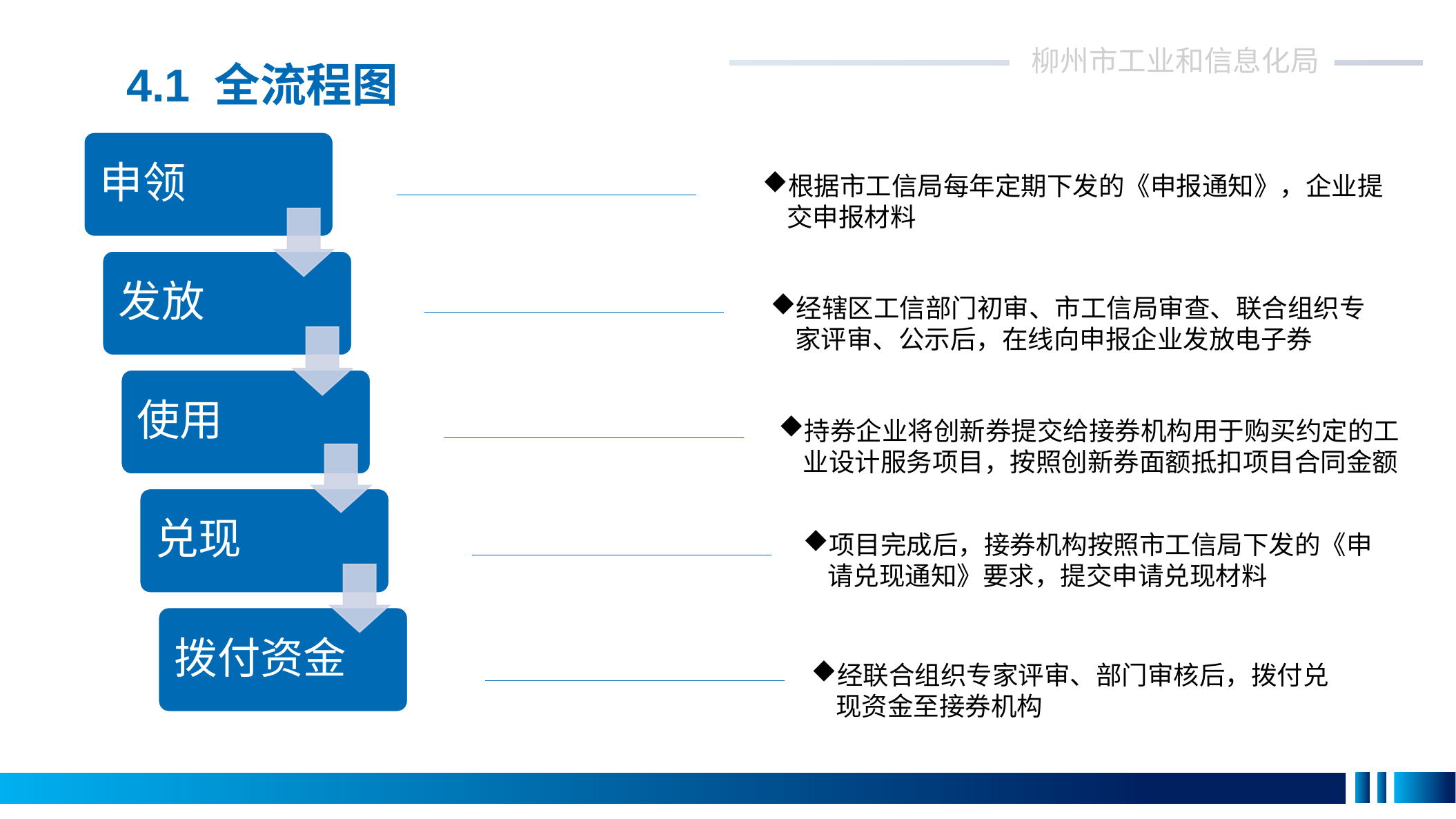

柳州市工业和信息化局

柳州市工业和信息化局
4.1 全流程图

The policy basis
申领
发放
使用
兑现
拨付资金

根据市工信局每年定期下发的《申报通知》，企业提交申报材料
经辖区工信部门初审、市工信局审查、联合组织专家评审、公示后，在线向申报企业发放电子券
持券企业将创新券提交给接券机构用于购买约定的工业设计服务项目，按照创新券面额抵扣项目合同金额
项目完成后，接券机构按照市工信局下发的《申请兑现通知》要求，提交申请兑现材料
经联合组织专家评审、部门审核后，拨付兑现资金至接券机构